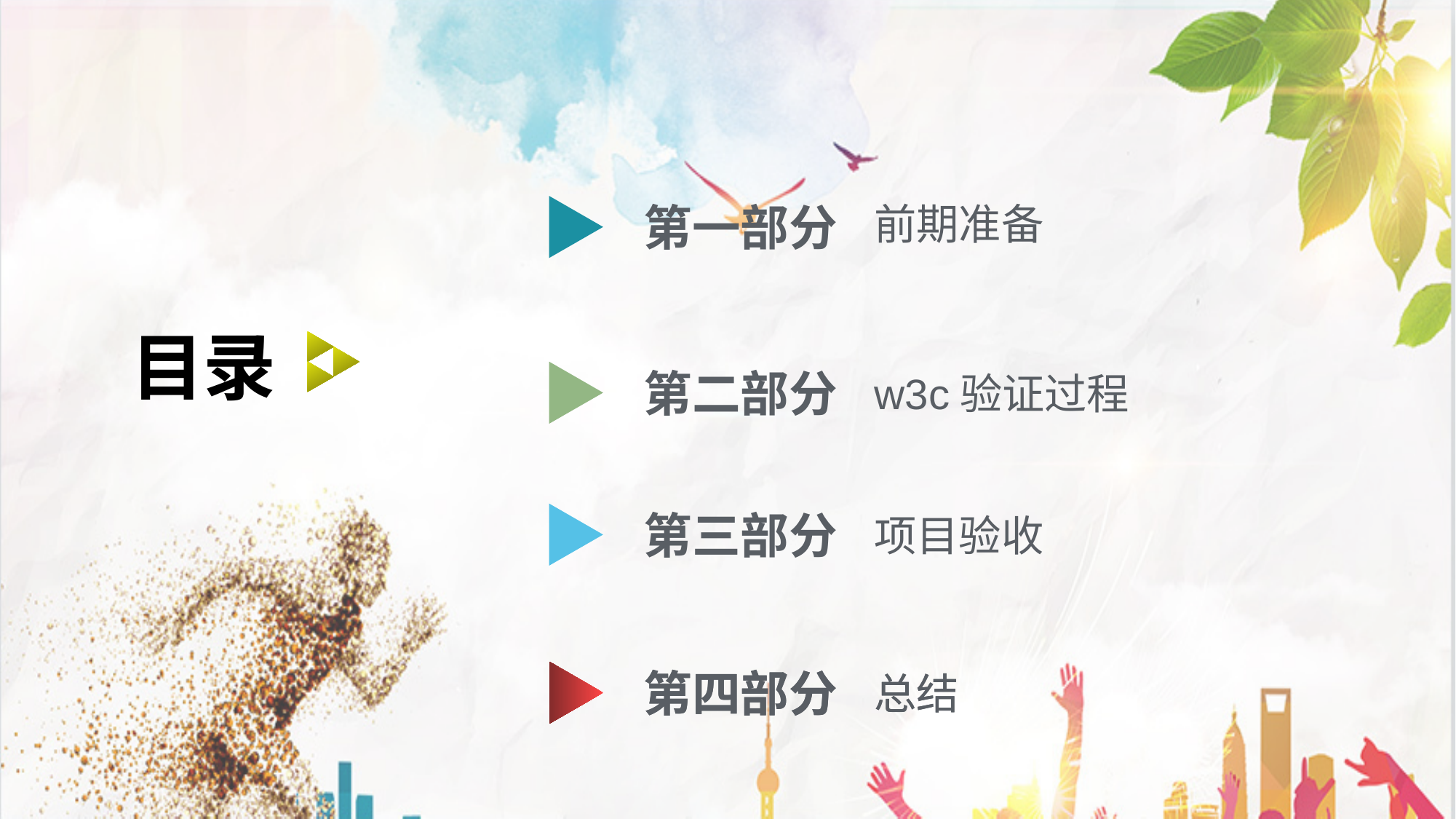

前期准备
第一部分

目录

第二部分
w3c验证过程

第三部分
项目验收

第四部分
第四部分
总结
总结